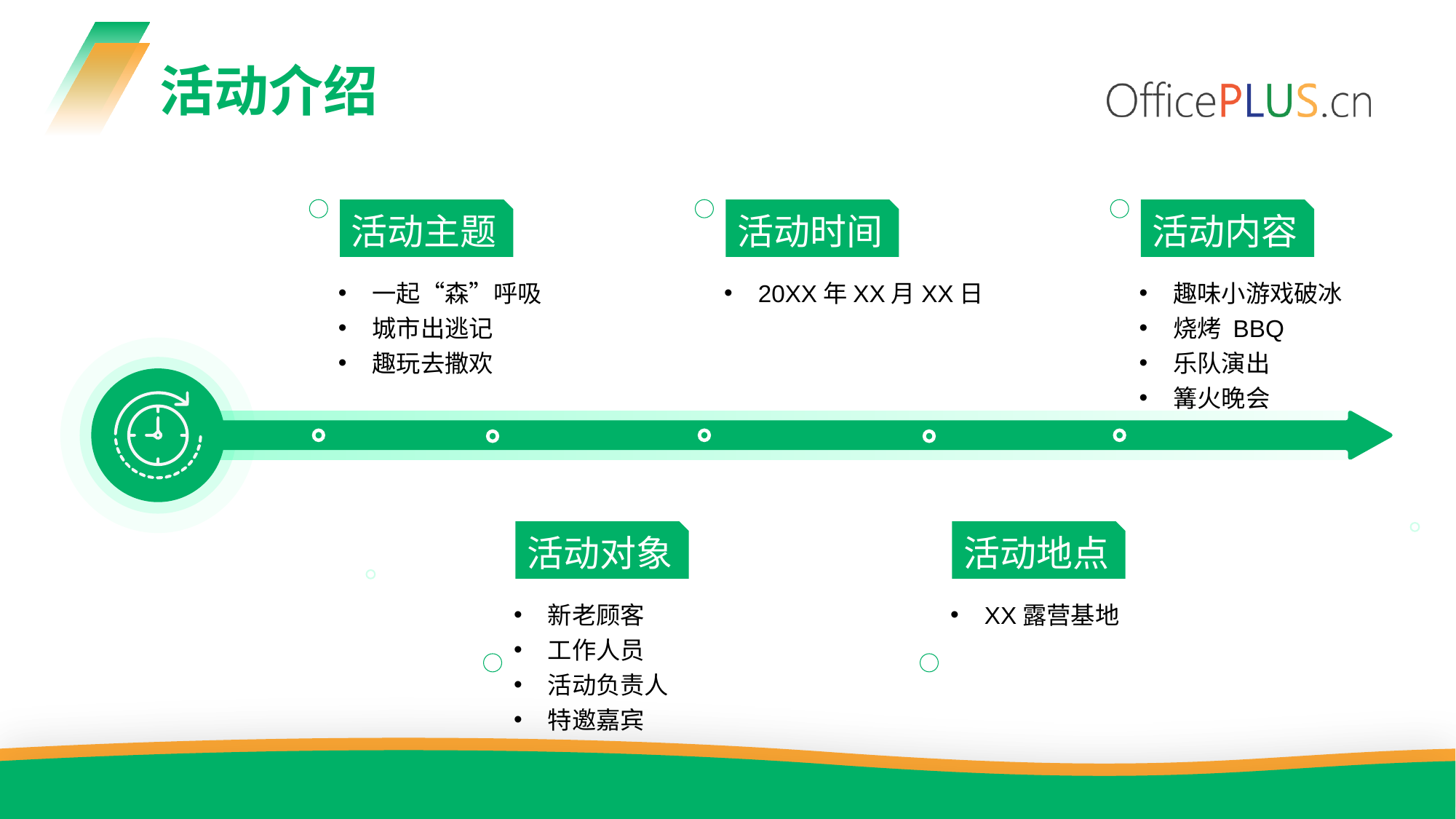

活动介绍

活动主题

活动时间

活动内容
一起“森”呼吸
城市出逃记
趣玩去撒欢
20XX年XX月XX日
趣味小游戏破冰
烧烤 BBQ
乐队演出
篝火晚会

活动对象
活动地点

新老顾客
工作人员
活动负责人
特邀嘉宾
XX露营基地